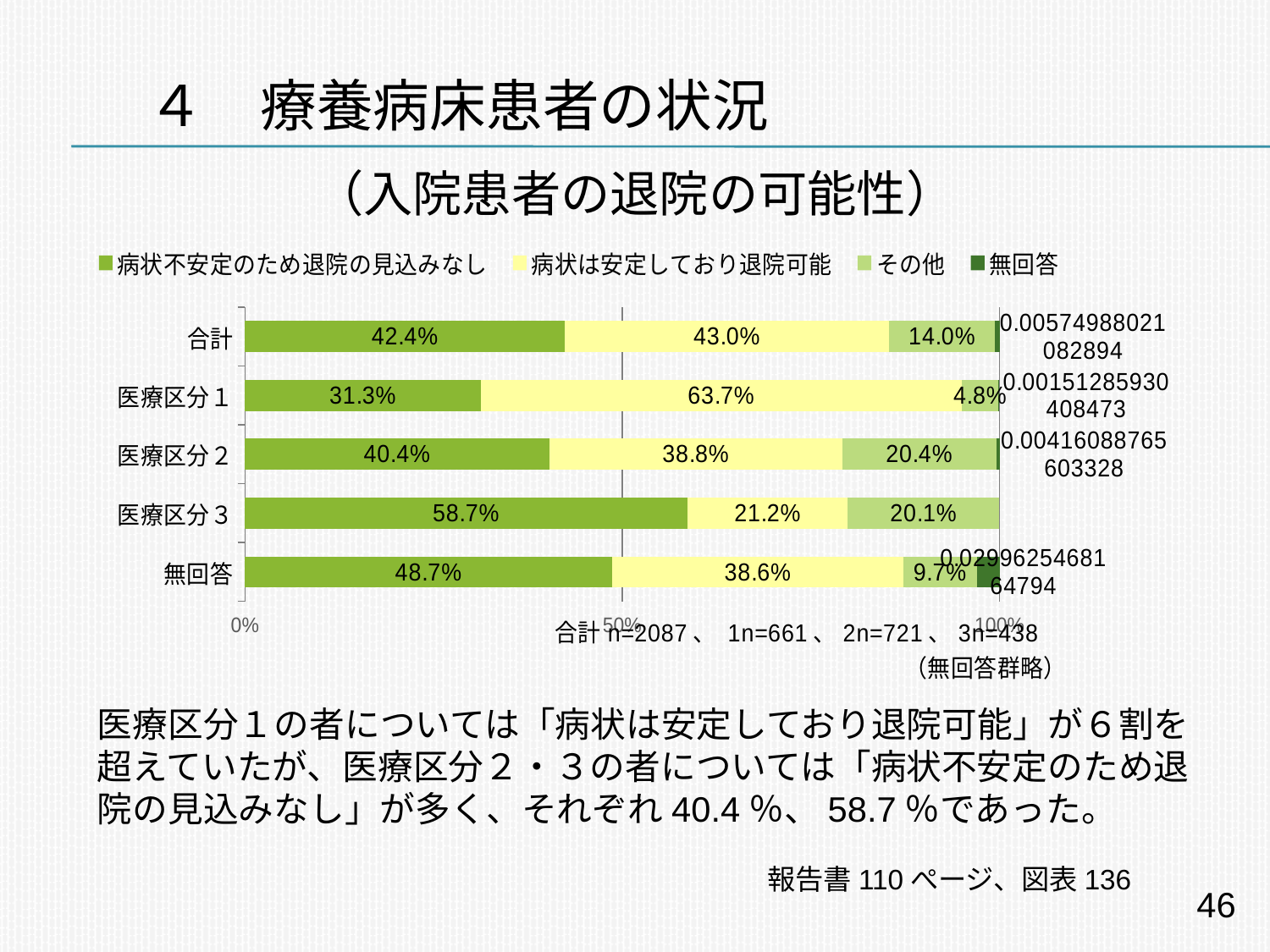

# ４　療養病床患者の状況

### Chart

| Category | 病状不安定のため退院の見込みなし | 病状は安定しており退院可能 | その他 | 無回答 |
|---|---|---|---|---|
| 無回答 | 0.4868913857677919 | 0.38576779026217384 | 0.097378277153558 | 0.0299625468164794 |
| 医療区分３ | 0.58675799086758 | 0.21232876712328766 | 0.2009132420091335 | None |
| 医療区分２ | 0.40360610263522884 | 0.38834951456310685 | 0.20388349514563192 | 0.004160887656033277 |
| 医療区分１ | 0.3131618759455389 | 0.6369137670196672 | 0.048411497730711475 | 0.0015128593040847277 |
| 合計 | 0.4240536655486344 | 0.4298035457594661 | 0.14039290848107341 | 0.005749880210828941 |
（入院患者の退院の可能性）
医療区分１の者については「病状は安定しており退院可能」が６割を超えていたが、医療区分２・３の者については「病状不安定のため退院の見込みなし」が多く、それぞれ40.4％、58.7％であった。
報告書110ぺージ、図表136
46